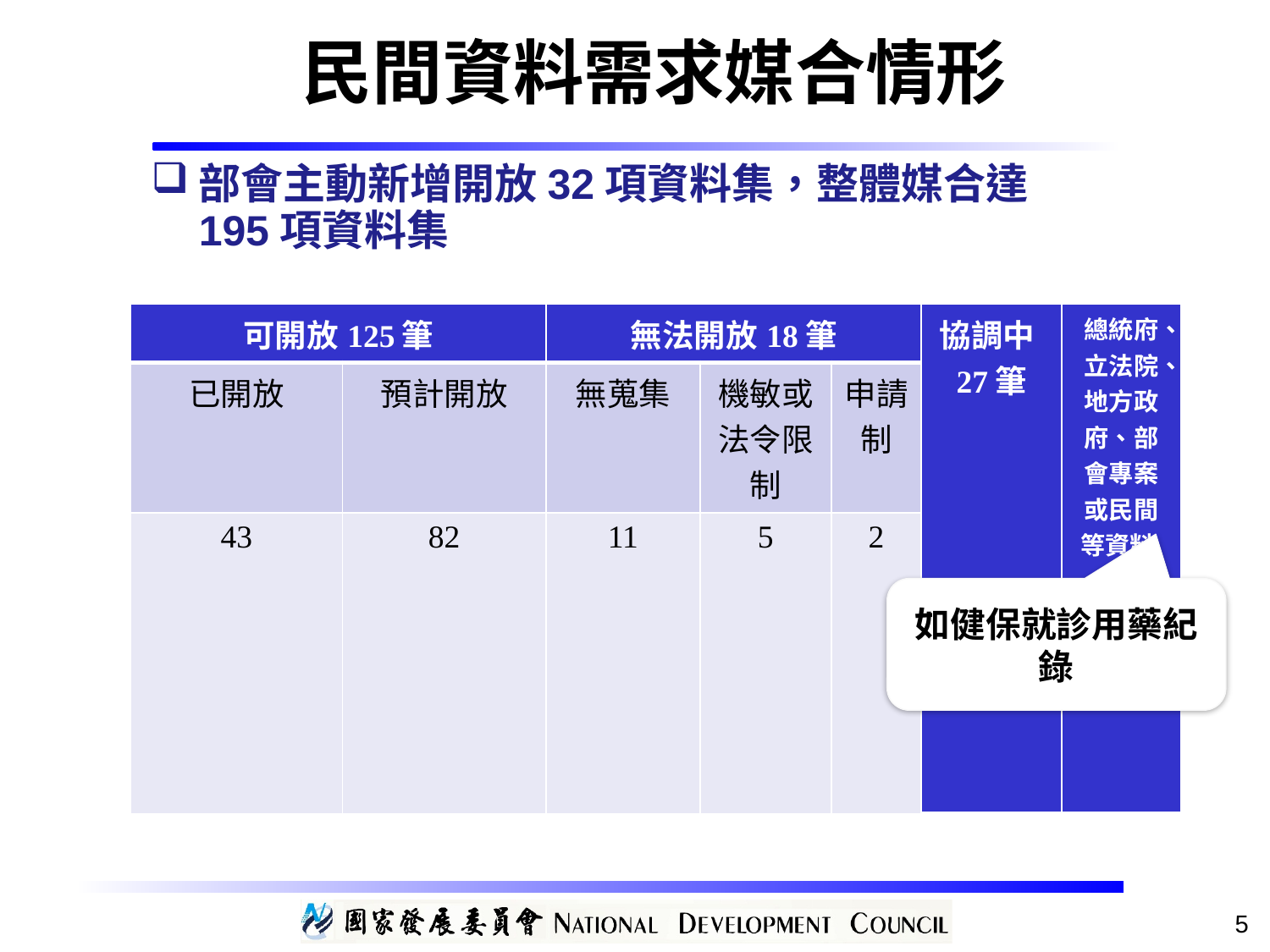

民間資料需求媒合情形
部會主動新增開放32項資料集，整體媒合達195項資料集

| 可開放125筆 |  | 無法開放18筆 |  |  | 協調中27筆 | 總統府、立法院、地方政府、部會專案或民間等資料25筆 |
| --- | --- | --- | --- | --- | --- | --- |
| 已開放 | 預計開放 | 無蒐集 | 機敏或法令限制 | 申請制 |  |  |
| 43 | 82 | 11 | 5 | 2 |  |  |
如健保就診用藥紀錄
5